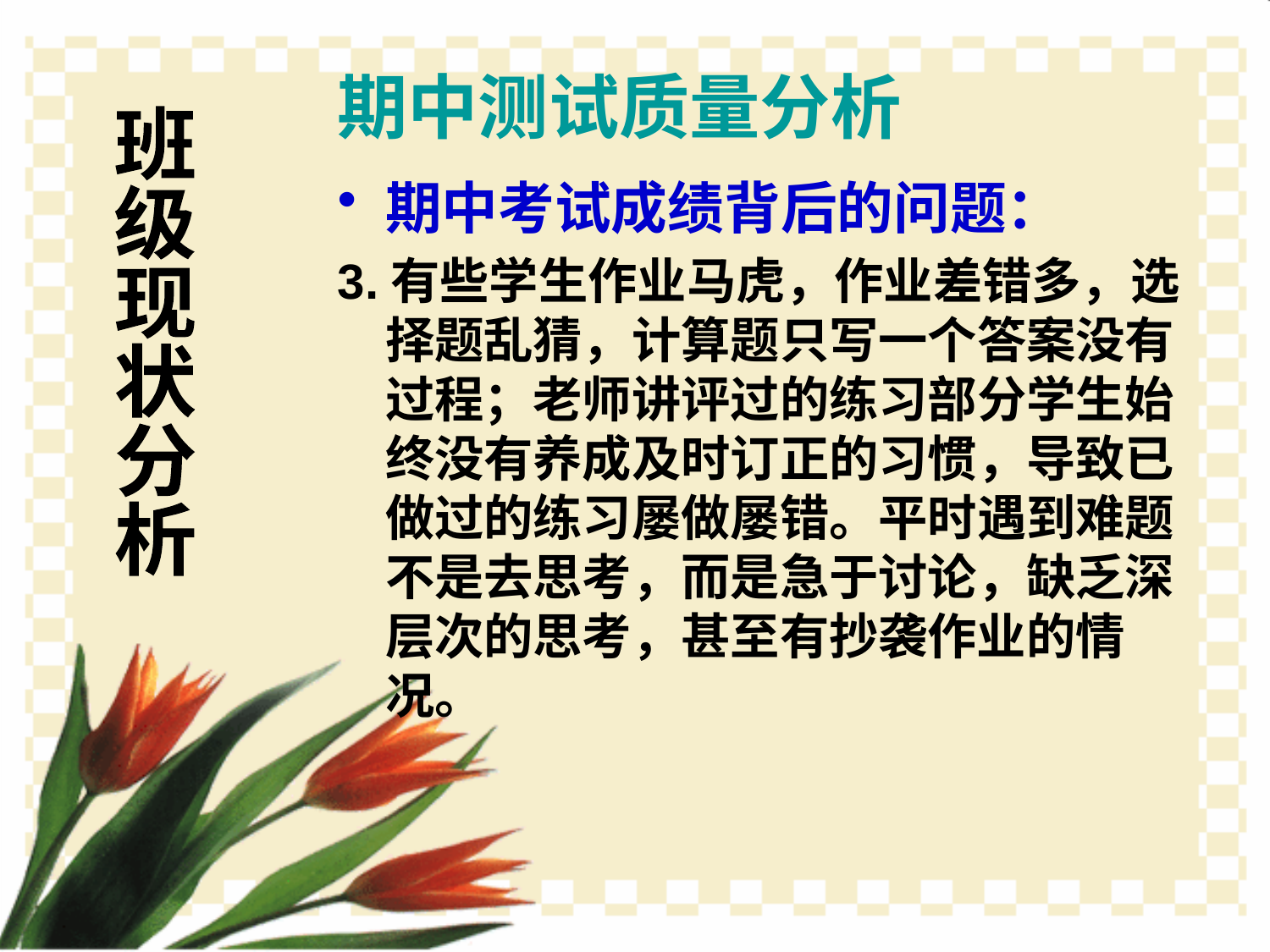

期中测试质量分析
班
级
现
状
分
析
期中考试成绩背后的问题：
3.有些学生作业马虎，作业差错多，选择题乱猜，计算题只写一个答案没有过程；老师讲评过的练习部分学生始终没有养成及时订正的习惯，导致已做过的练习屡做屡错。平时遇到难题不是去思考，而是急于讨论，缺乏深层次的思考，甚至有抄袭作业的情况。